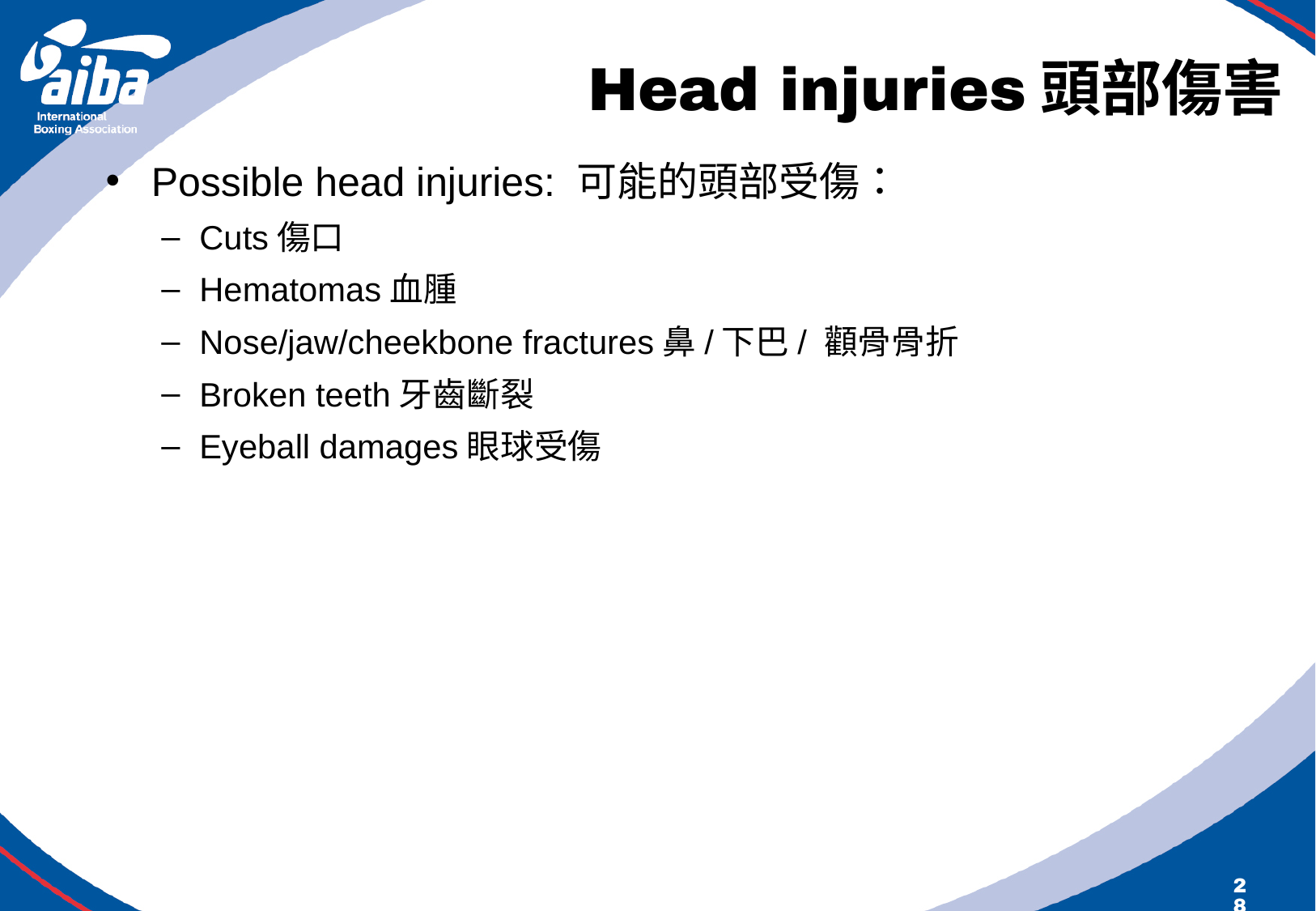

# Head injuries頭部傷害
Possible head injuries: 可能的頭部受傷：
Cuts傷口
Hematomas血腫
Nose/jaw/cheekbone fractures鼻/下巴/ 顴骨骨折
Broken teeth牙齒斷裂
Eyeball damages眼球受傷
283